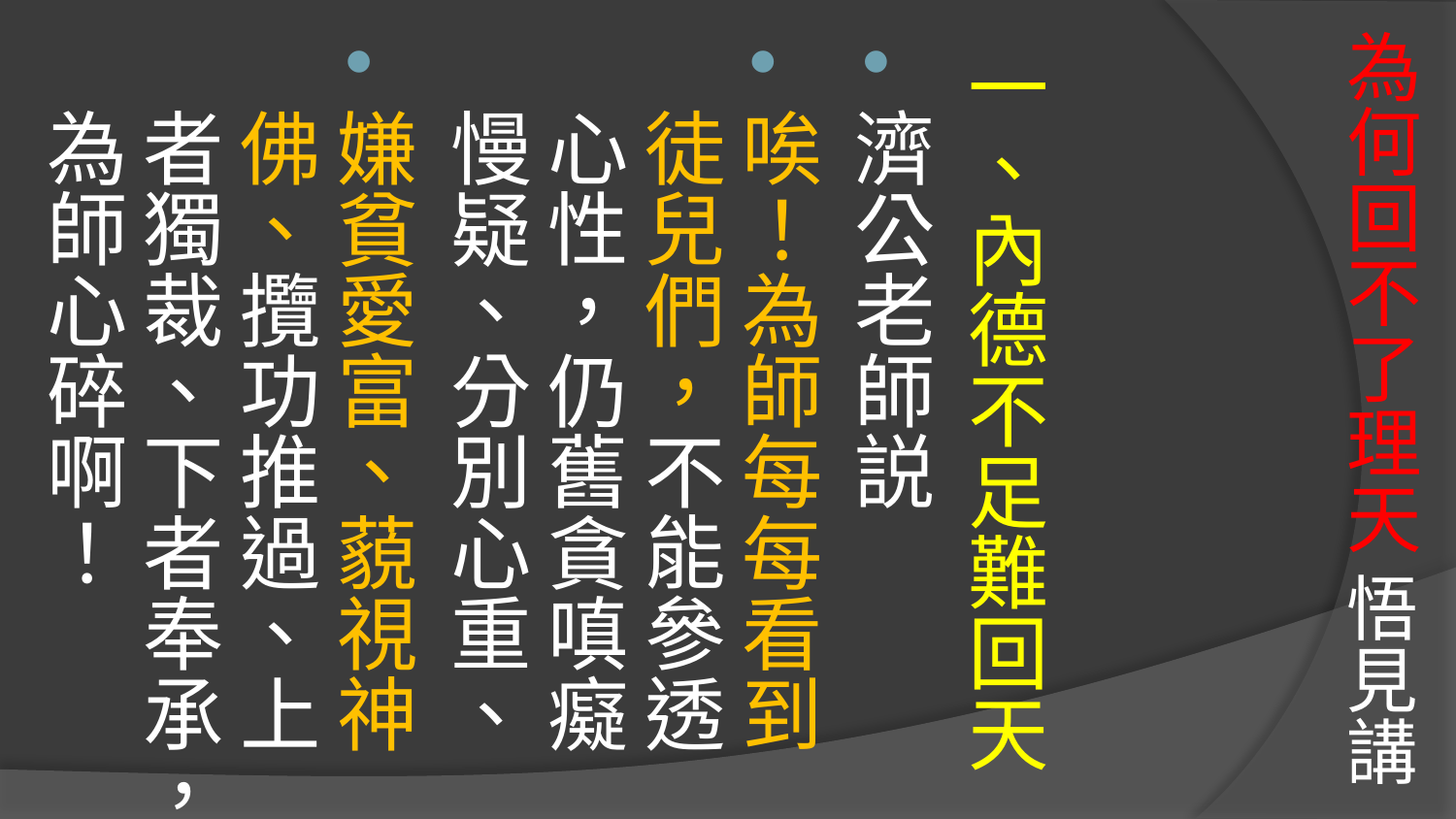

# 為何回不了理天 悟見講
一、內德不足難回天
濟公老師説
唉！為師每每看到徒兒們，不能參透心性，仍舊貪嗔癡慢疑、分別心重、
嫌貧愛富、藐視神佛、攬功推過、上者獨裁、下者奉承，為師心碎啊！